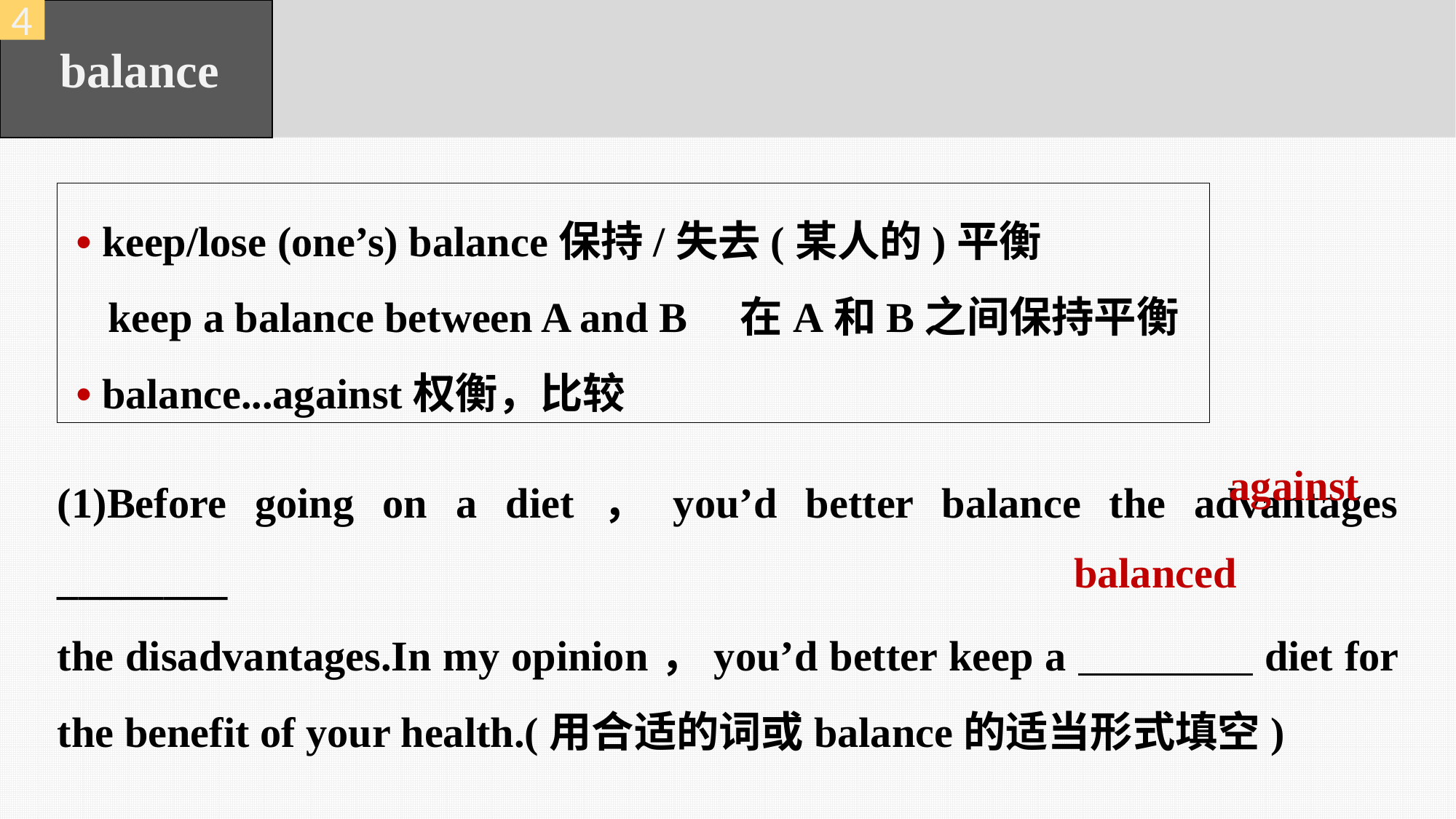

4

balance
• keep/lose (one’s) balance保持/失去(某人的)平衡
   keep a balance between A and B　在A和B之间保持平衡
• balance...against权衡，比较
(1)Before going on a diet，you’d better balance the advantages ________
the disadvantages.In my opinion，you’d better keep a                 diet for the benefit of your health.(用合适的词或balance的适当形式填空)
against
balanced